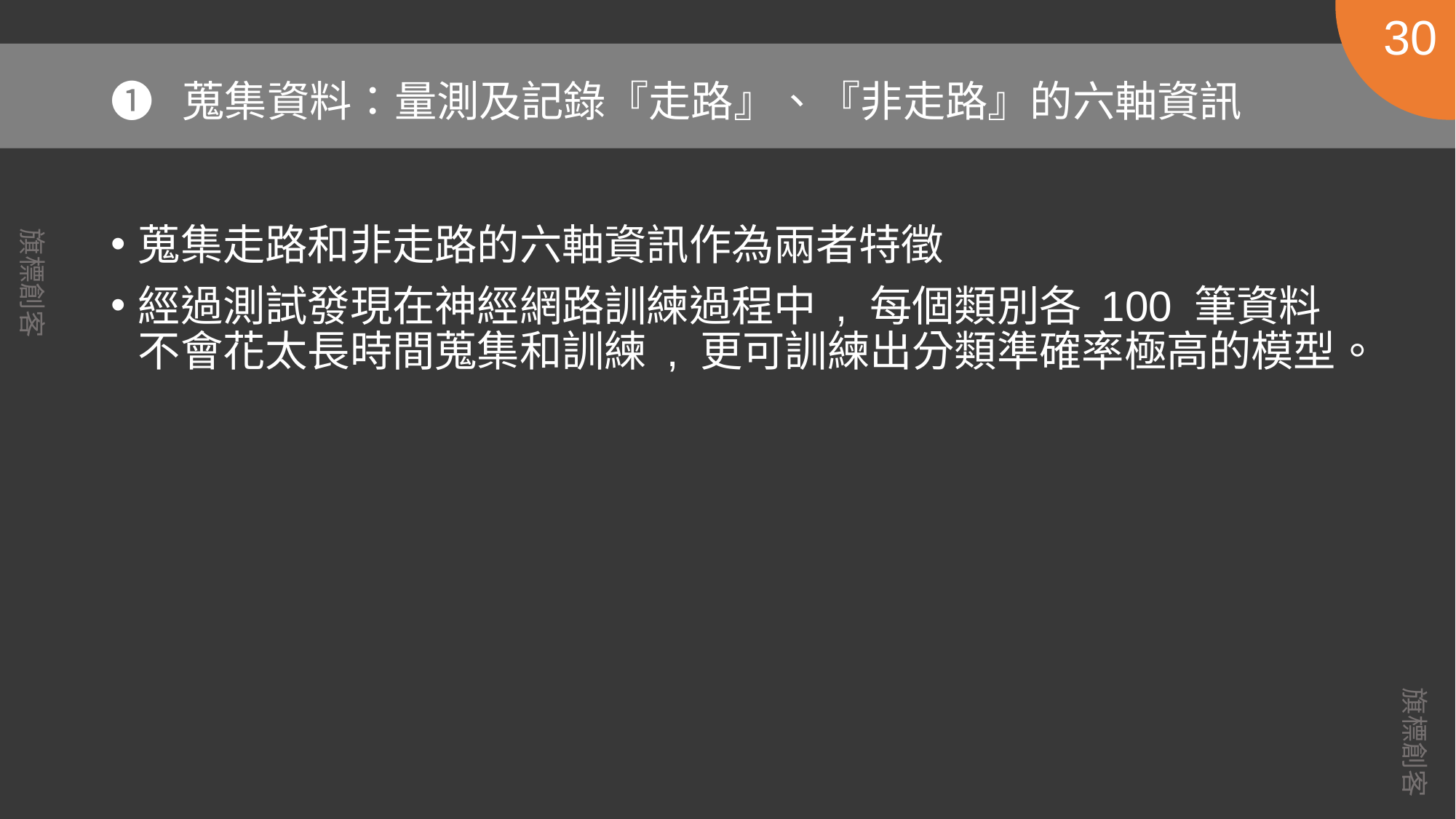

30
# ❶  蒐集資料：量測及記錄『走路』、『非走路』的六軸資訊
蒐集走路和非走路的六軸資訊作為兩者特徵
經過測試發現在神經網路訓練過程中 , 每個類別各 100 筆資料不會花太長時間蒐集和訓練 , 更可訓練出分類準確率極高的模型。